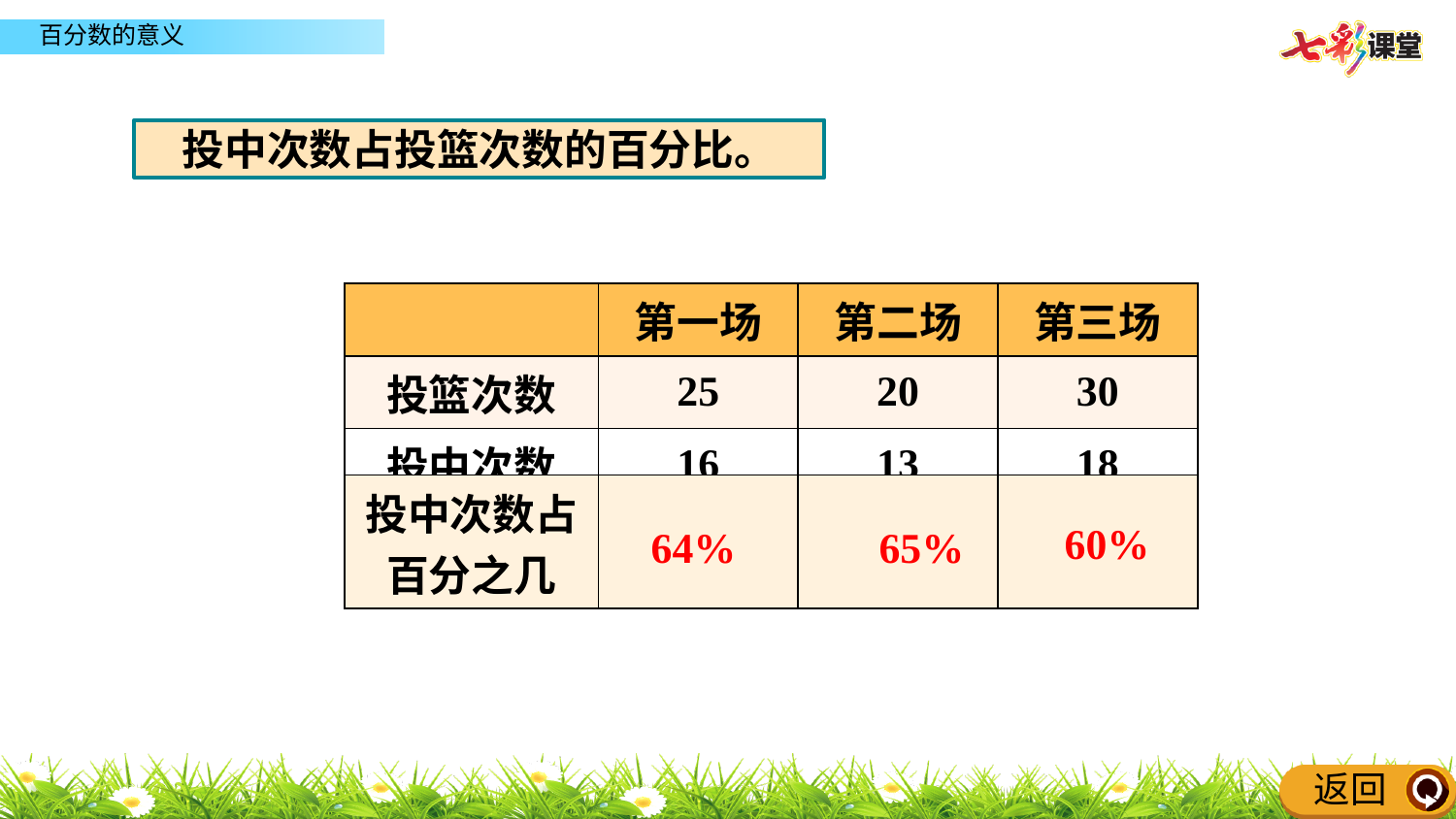

投中次数占投篮次数的百分比。
|  | 第一场 | 第二场 | 第三场 |
| --- | --- | --- | --- |
| 投篮次数 | 25 | 20 | 30 |
| 投中次数 | 16 | 13 | 18 |
| 投中次数占百分之几 |  |  |  |
| --- | --- | --- | --- |
60%
64%
65%